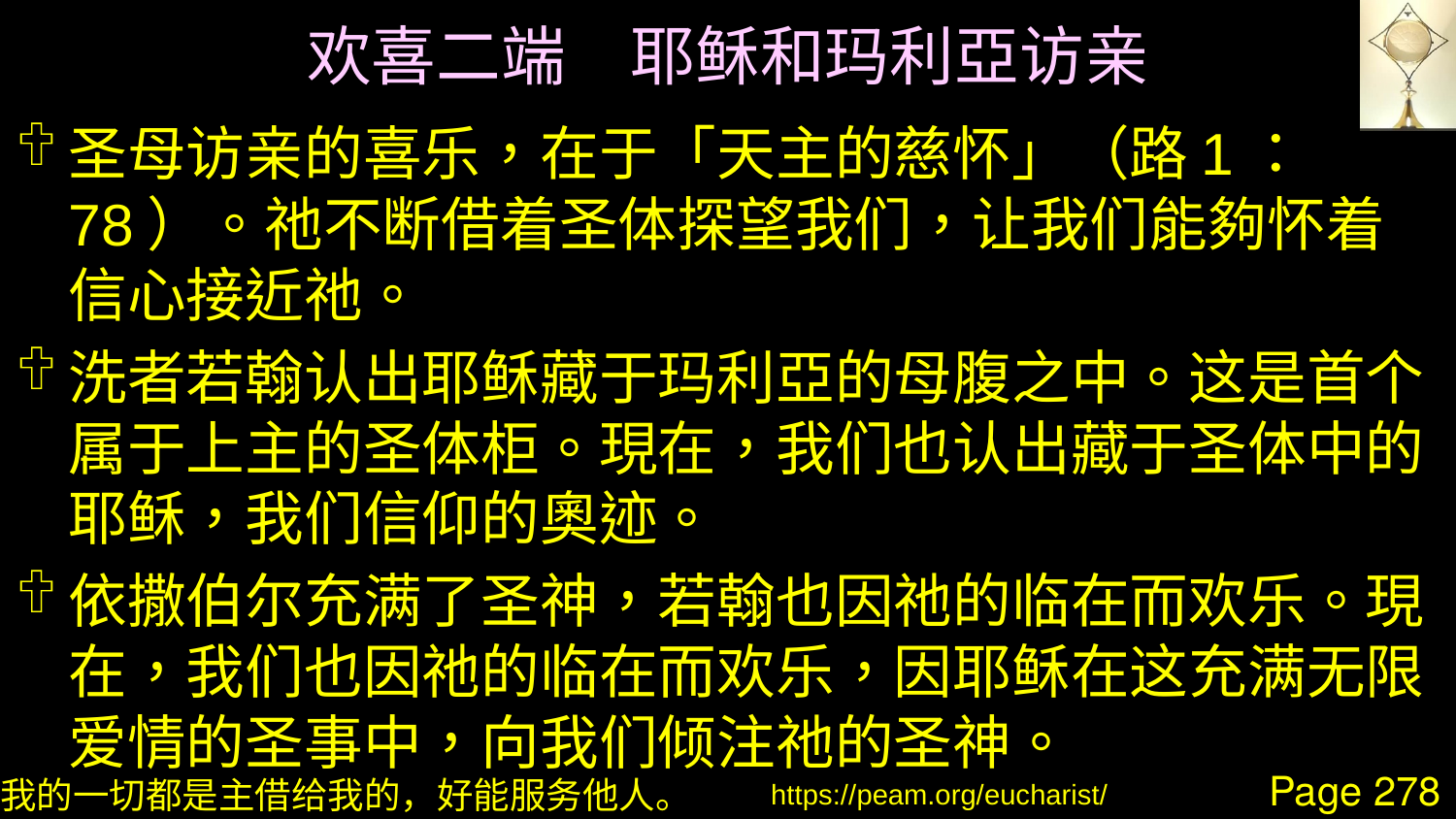

# 欢喜二端　耶稣和玛利亞访亲
圣母访亲的喜乐，在于「天主的慈怀」（路1：78）。祂不断借着圣体探望我们，让我们能夠怀着信心接近祂。
洗者若翰认出耶稣藏于玛利亞的母腹之中。这是首个属于上主的圣体柜。現在，我们也认出藏于圣体中的耶稣，我们信仰的奧迹。
依撒伯尔充满了圣神，若翰也因祂的临在而欢乐。現在，我们也因祂的临在而欢乐，因耶稣在这充满无限爱情的圣事中，向我们倾注祂的圣神。